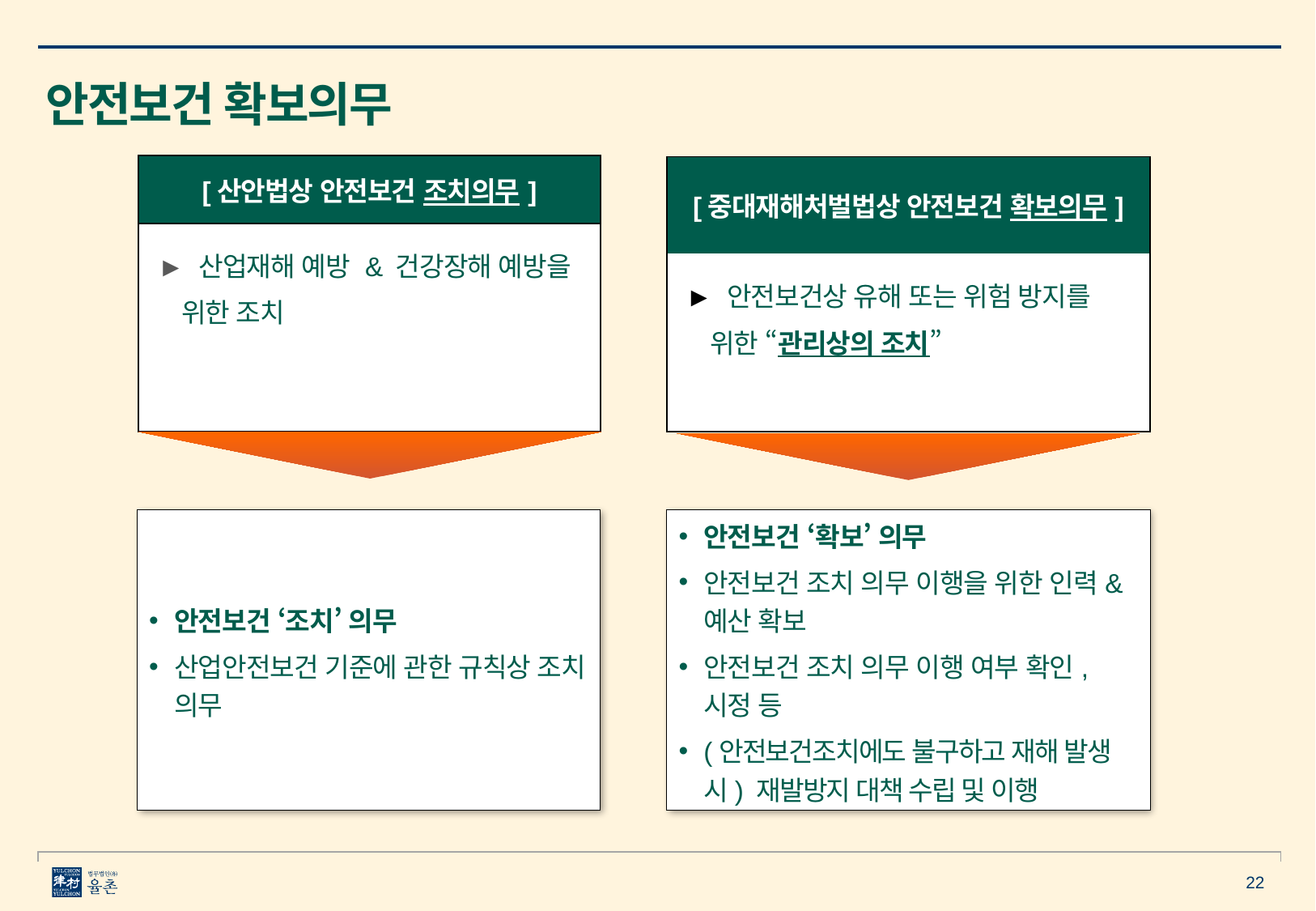

안전보건 확보의무

| [산안법상 안전보건 조치의무] |
| --- |
| ► 산업재해 예방 & 건강장해 예방을 위한 조치 |
| [중대재해처벌법상 안전보건 확보의무] |
| --- |
| ► 안전보건상 유해 또는 위험 방지를 위한 “관리상의 조치” |

안전보건 ‘확보’ 의무
안전보건 조치 의무 이행을 위한 인력&예산 확보
안전보건 조치 의무 이행 여부 확인, 시정 등
(안전보건조치에도 불구하고 재해 발생 시) 재발방지 대책 수립 및 이행
안전보건 ‘조치’ 의무
산업안전보건 기준에 관한 규칙상 조치 의무
22